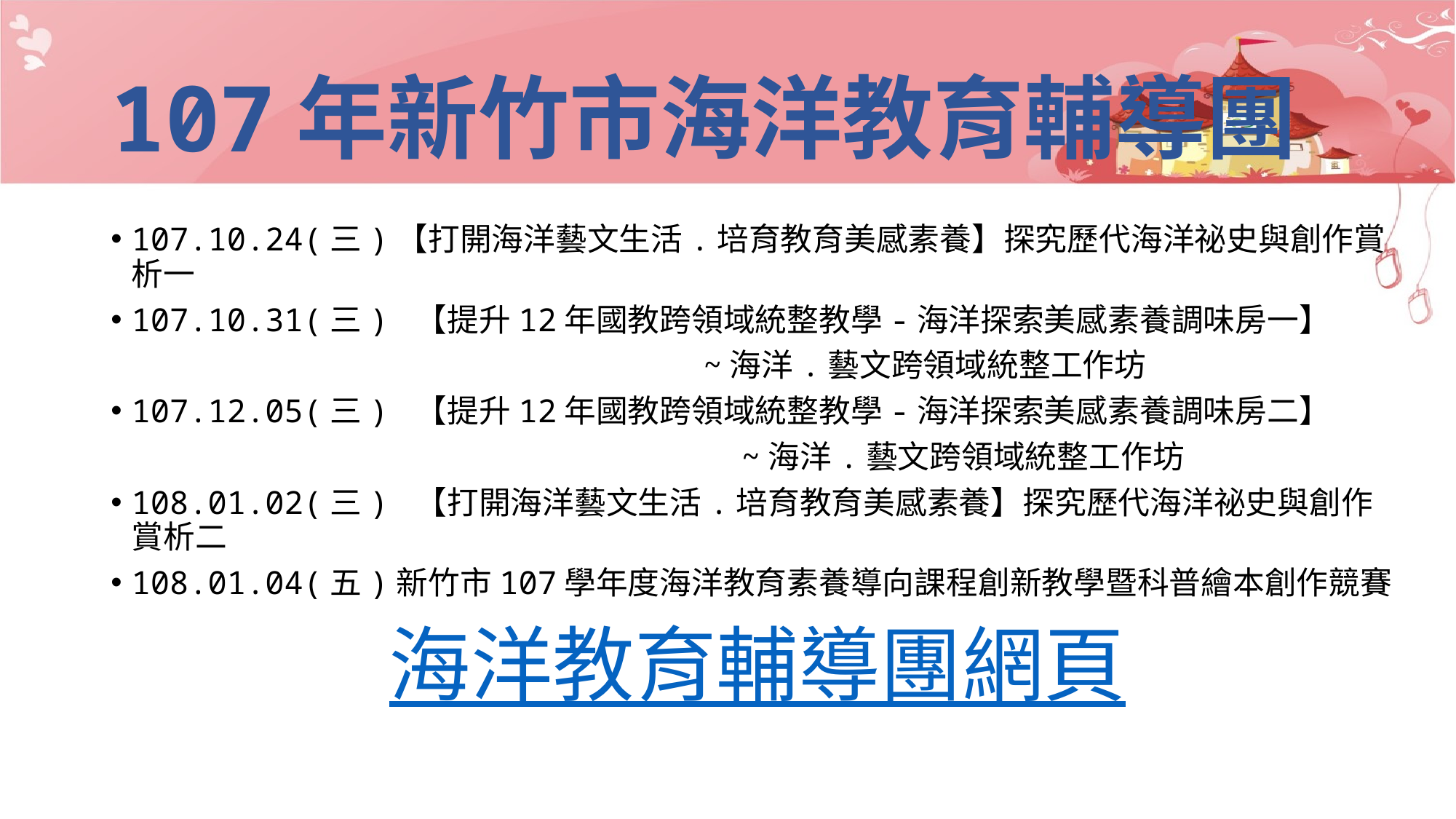

# 107年新竹市海洋教育輔導團
107.10.24(三)【打開海洋藝文生活.培育教育美感素養】探究歷代海洋祕史與創作賞析一
107.10.31(三) 【提升12年國教跨領域統整教學-海洋探索美感素養調味房一】
                               ~海洋.藝文跨領域統整工作坊
107.12.05(三) 【提升12年國教跨領域統整教學-海洋探索美感素養調味房二】
                                 ~海洋.藝文跨領域統整工作坊
108.01.02(三) 【打開海洋藝文生活.培育教育美感素養】探究歷代海洋祕史與創作賞析二
108.01.04(五)新竹市107學年度海洋教育素養導向課程創新教學暨科普繪本創作競賽
海洋教育輔導團網頁